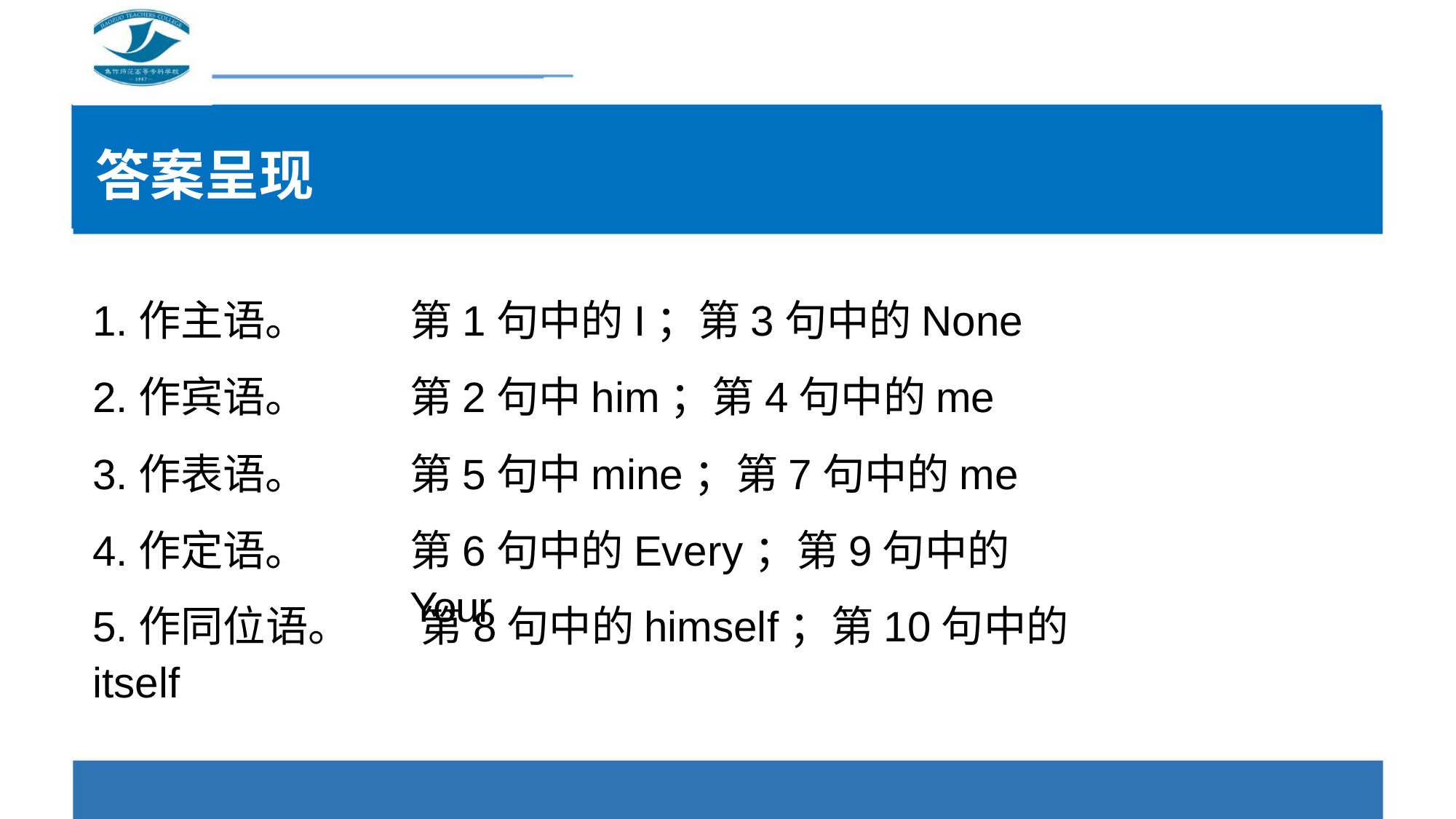

答案呈现
1.作主语。
2.作宾语。
3.作表语。
4.作定语。
第1句中的I；第3句中的None
第2句中him；第4句中的me
第5句中mine；第7句中的me
第6句中的Every；第9句中的Your
5.作同位语。 第8句中的himself；第10句中的itself